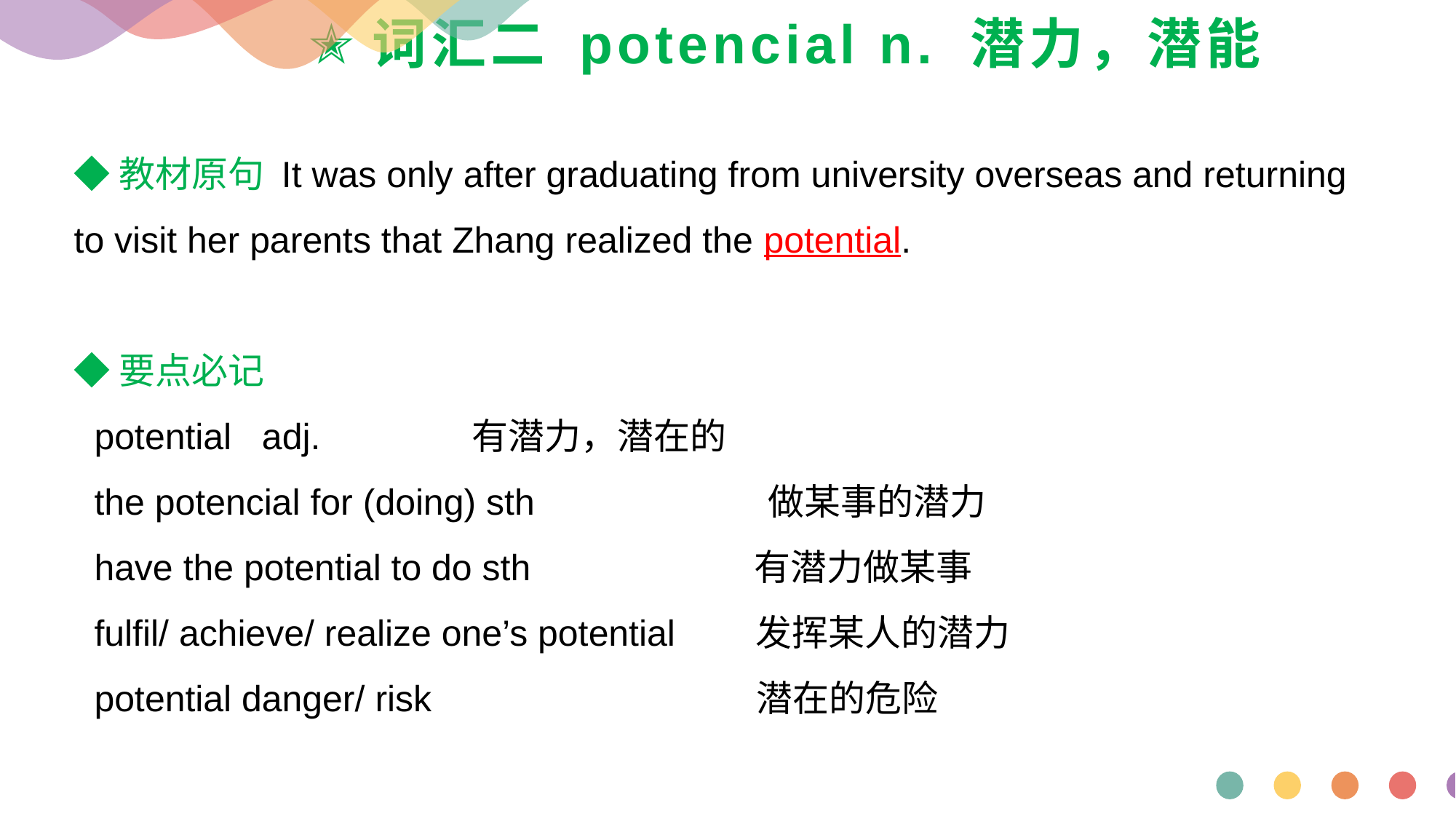

# ✭词汇二 potencial n. 潜力，潜能

◆教材原句 It was only after graduating from university overseas and returning to visit her parents that Zhang realized the potential.

◆要点必记
  potential   adj.              有潜力，潜在的
  the potencial for (doing) sth                      做某事的潜力
  have the potential to do sth                     有潜力做某事
  fulfil/ achieve/ realize one’s potential       发挥某人的潜力
  potential danger/ risk                               潜在的危险